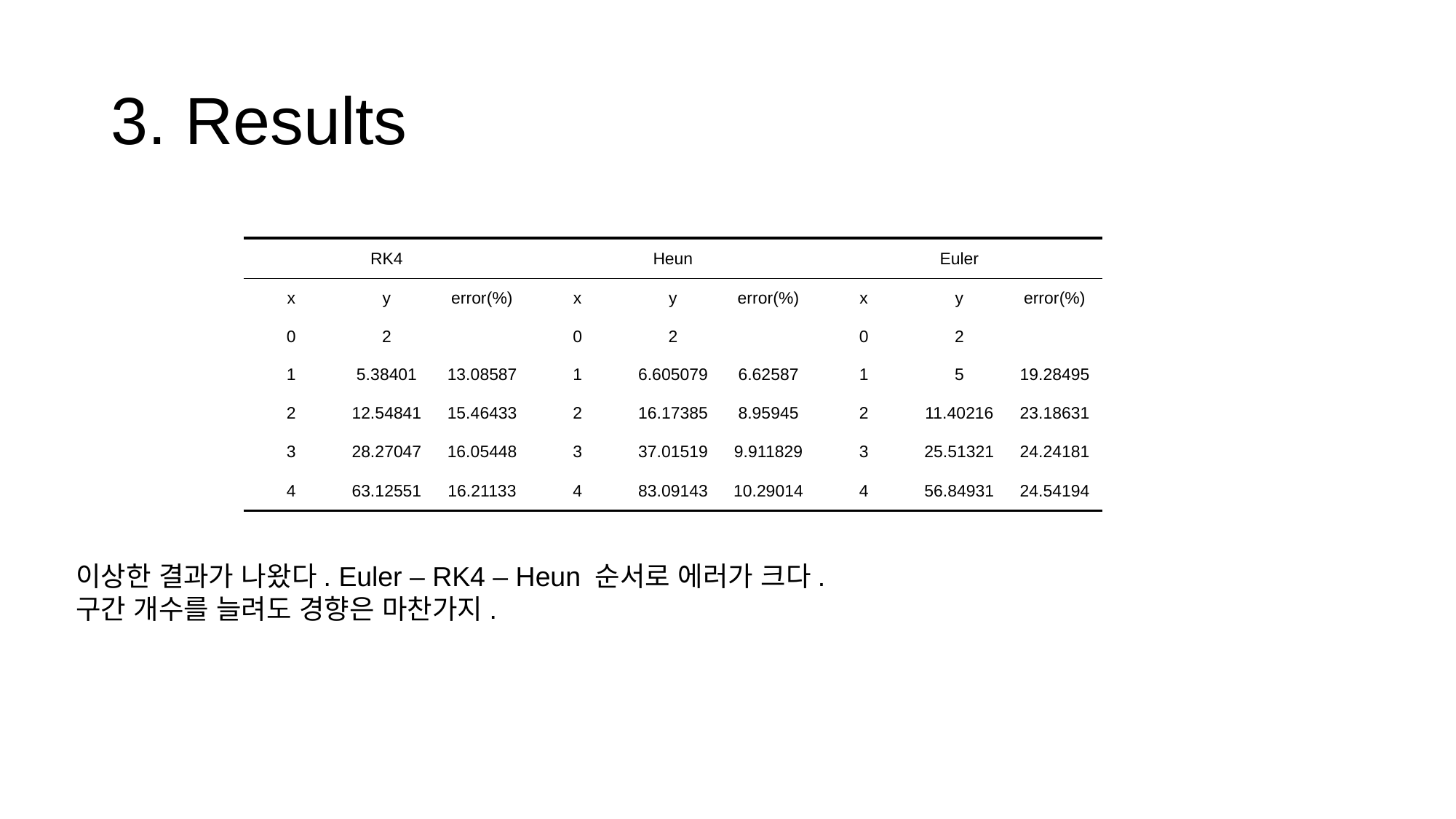

# 3. Results
| RK4 |  |  | Heun |  |  | Euler |  |  |
| --- | --- | --- | --- | --- | --- | --- | --- | --- |
| x | y | error(%) | x | y | error(%) | x | y | error(%) |
| 0 | 2 |  | 0 | 2 |  | 0 | 2 |  |
| 1 | 5.38401 | 13.08587 | 1 | 6.605079 | 6.62587 | 1 | 5 | 19.28495 |
| 2 | 12.54841 | 15.46433 | 2 | 16.17385 | 8.95945 | 2 | 11.40216 | 23.18631 |
| 3 | 28.27047 | 16.05448 | 3 | 37.01519 | 9.911829 | 3 | 25.51321 | 24.24181 |
| 4 | 63.12551 | 16.21133 | 4 | 83.09143 | 10.29014 | 4 | 56.84931 | 24.54194 |
이상한 결과가 나왔다. Euler – RK4 – Heun 순서로 에러가 크다.
구간 개수를 늘려도 경향은 마찬가지.